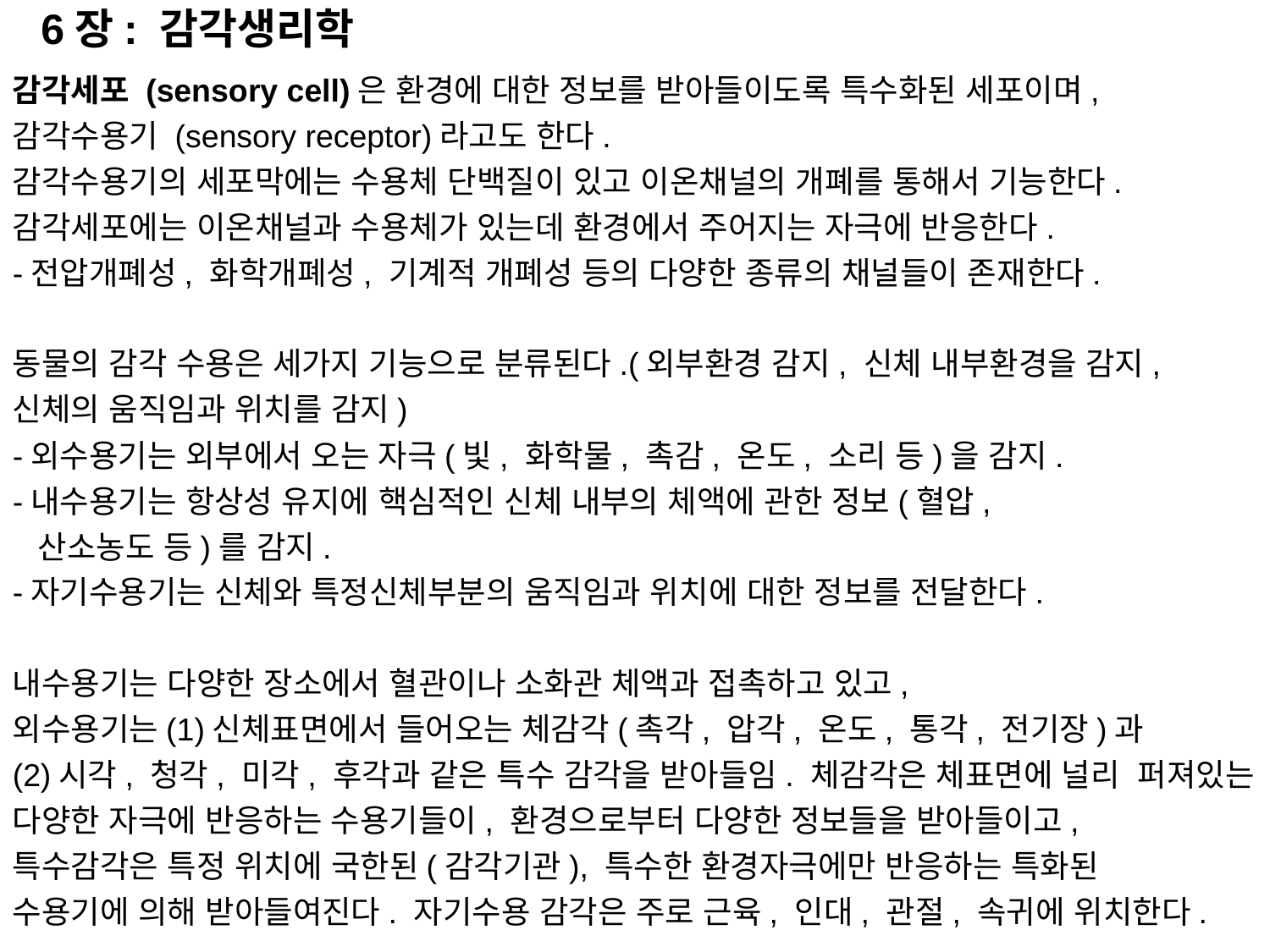

6장: 감각생리학
감각세포 (sensory cell)은 환경에 대한 정보를 받아들이도록 특수화된 세포이며,
감각수용기 (sensory receptor)라고도 한다.
감각수용기의 세포막에는 수용체 단백질이 있고 이온채널의 개폐를 통해서 기능한다.
감각세포에는 이온채널과 수용체가 있는데 환경에서 주어지는 자극에 반응한다.
-전압개폐성, 화학개폐성, 기계적 개폐성 등의 다양한 종류의 채널들이 존재한다.

동물의 감각 수용은 세가지 기능으로 분류된다.(외부환경 감지, 신체 내부환경을 감지,
신체의 움직임과 위치를 감지)
-외수용기는 외부에서 오는 자극(빛, 화학물, 촉감, 온도, 소리 등)을 감지.
-내수용기는 항상성 유지에 핵심적인 신체 내부의 체액에 관한 정보(혈압,
  산소농도 등)를 감지.
-자기수용기는 신체와 특정신체부분의 움직임과 위치에 대한 정보를 전달한다.

내수용기는 다양한 장소에서 혈관이나 소화관 체액과 접촉하고 있고,
외수용기는(1)신체표면에서 들어오는 체감각(촉각, 압각, 온도, 통각, 전기장)과
(2)시각, 청각, 미각, 후각과 같은 특수 감각을 받아들임. 체감각은 체표면에 널리  퍼져있는 다양한 자극에 반응하는 수용기들이, 환경으로부터 다양한 정보들을 받아들이고,
특수감각은 특정 위치에 국한된(감각기관), 특수한 환경자극에만 반응하는 특화된
수용기에 의해 받아들여진다. 자기수용 감각은 주로 근육, 인대, 관절, 속귀에 위치한다.